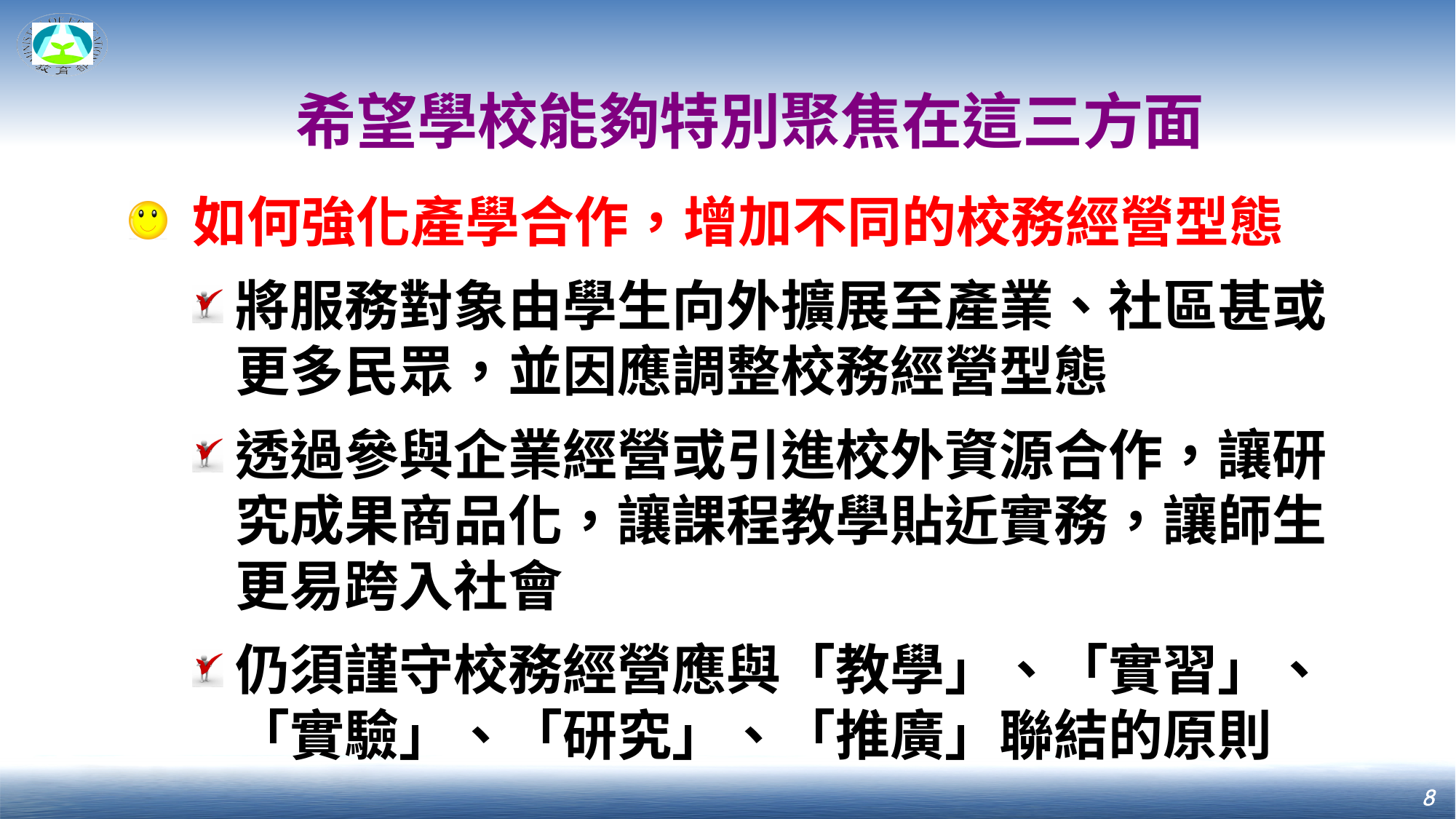

希望學校能夠特別聚焦在這三方面
如何強化產學合作，增加不同的校務經營型態
將服務對象由學生向外擴展至產業、社區甚或更多民眾，並因應調整校務經營型態
透過參與企業經營或引進校外資源合作，讓研究成果商品化，讓課程教學貼近實務，讓師生更易跨入社會
仍須謹守校務經營應與「教學」、「實習」、「實驗」、「研究」、「推廣」聯結的原則